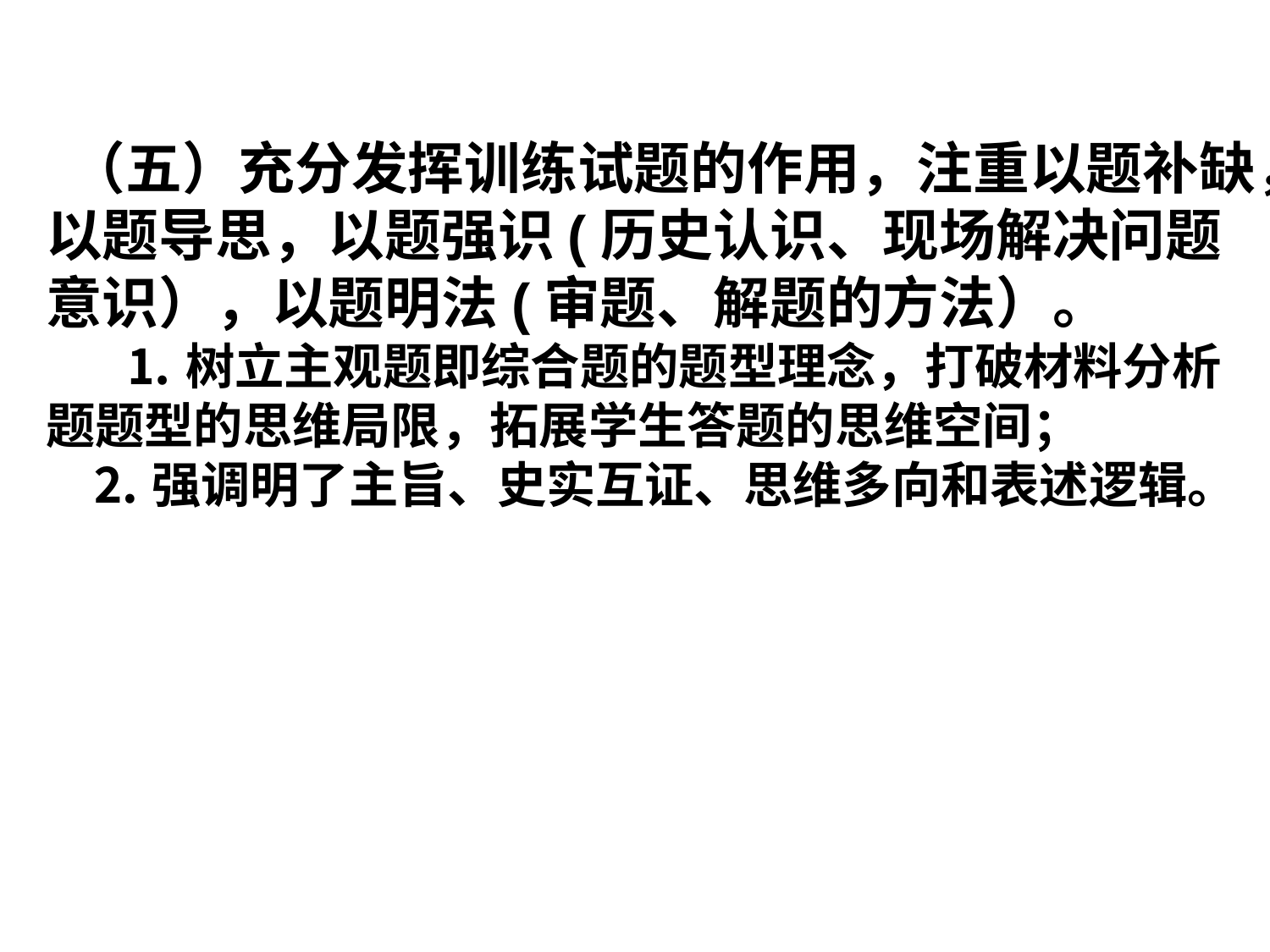

（五）充分发挥训练试题的作用，注重以题补缺，以题导思，以题强识(历史认识、现场解决问题意识），以题明法(审题、解题的方法）。
       ⒈树立主观题即综合题的题型理念，打破材料分析题题型的思维局限，拓展学生答题的思维空间；
    ⒉强调明了主旨、史实互证、思维多向和表述逻辑。